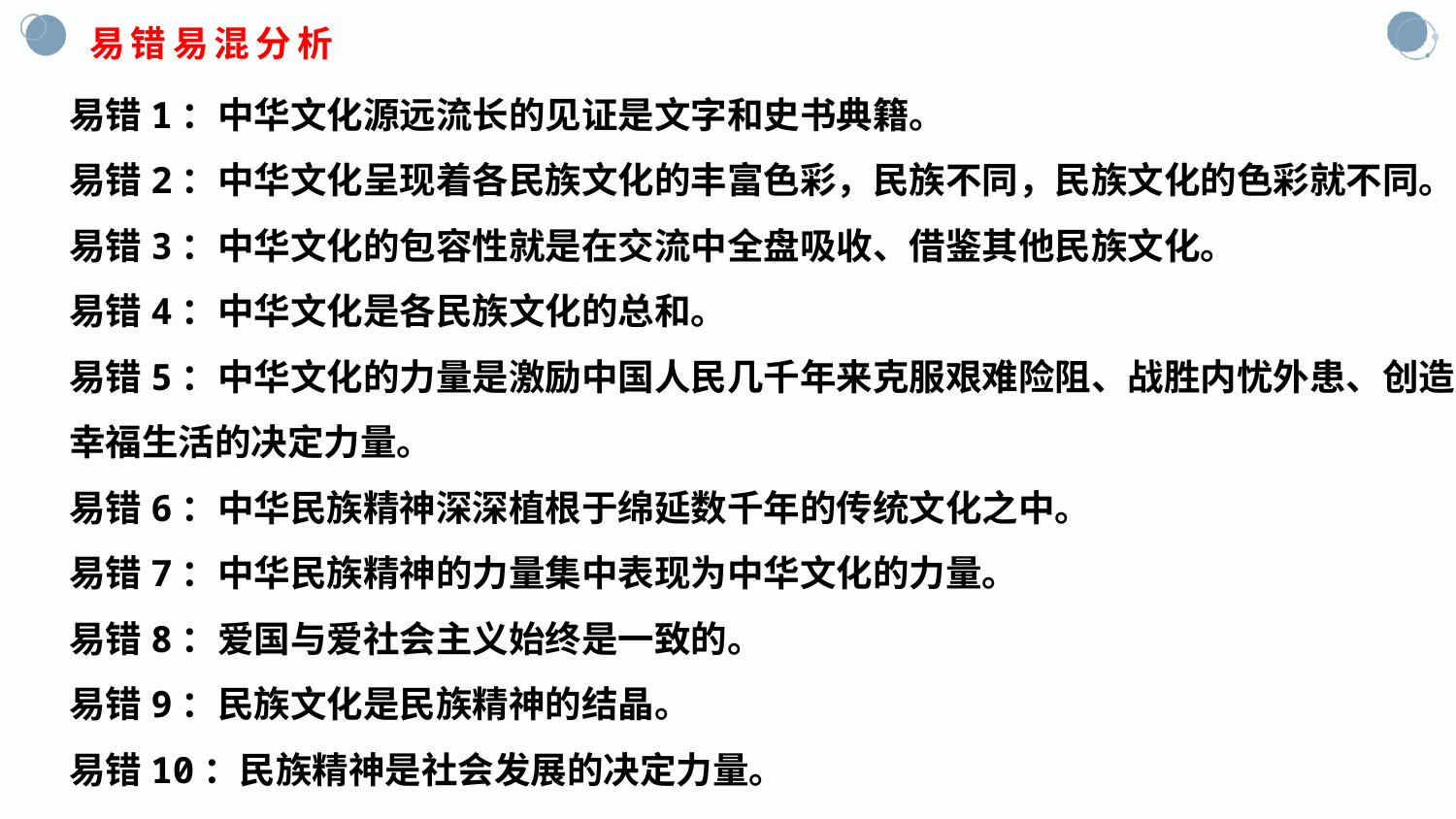

易错易混分析
易错1：中华文化源远流长的见证是文字和史书典籍。
易错2：中华文化呈现着各民族文化的丰富色彩，民族不同，民族文化的色彩就不同。
易错3：中华文化的包容性就是在交流中全盘吸收、借鉴其他民族文化。
易错4：中华文化是各民族文化的总和。
易错5：中华文化的力量是激励中国人民几千年来克服艰难险阻、战胜内忧外患、创造幸福生活的决定力量。
易错6：中华民族精神深深植根于绵延数千年的传统文化之中。
易错7：中华民族精神的力量集中表现为中华文化的力量。
易错8：爱国与爱社会主义始终是一致的。
易错9：民族文化是民族精神的结晶。
易错10：民族精神是社会发展的决定力量。